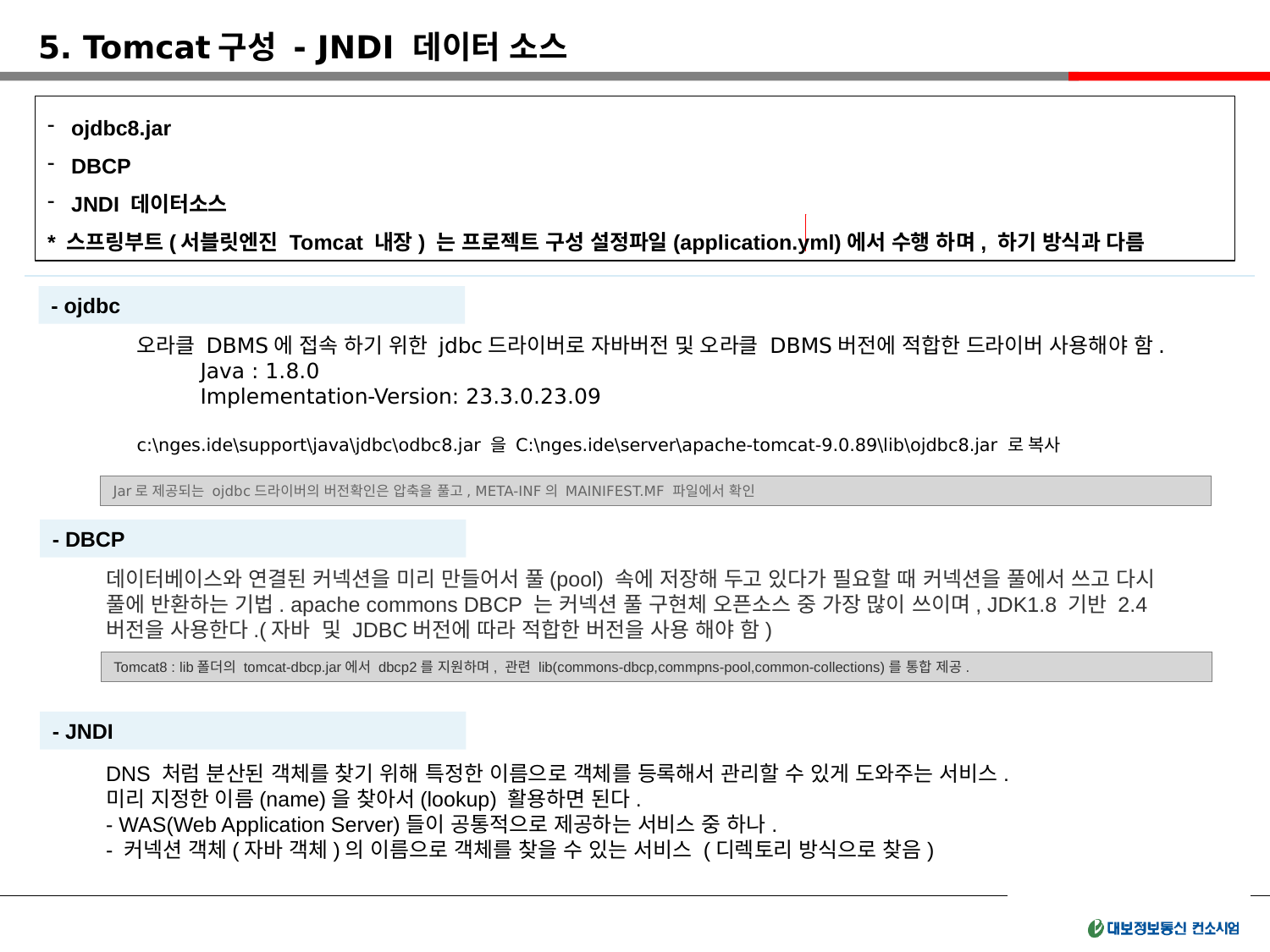

5. Tomcat구성 - JNDI 데이터 소스
ojdbc8.jar
DBCP
JNDI 데이터소스
* 스프링부트(서블릿엔진 Tomcat 내장) 는 프로젝트 구성 설정파일(application.yml)에서 수행 하며, 하기 방식과 다름
- ojdbc
오라클 DBMS에 접속 하기 위한 jdbc드라이버로 자바버전 및 오라클 DBMS버전에 적합한 드라이버 사용해야 함.
Java : 1.8.0
Implementation-Version: 23.3.0.23.09

c:\nges.ide\support\java\jdbc\odbc8.jar 을 C:\nges.ide\server\apache-tomcat-9.0.89\lib\ojdbc8.jar 로 복사
Jar로 제공되는 ojdbc드라이버의 버전확인은 압축을 풀고, META-INF의 MAINIFEST.MF 파일에서 확인
- DBCP
데이터베이스와 연결된 커넥션을 미리 만들어서 풀(pool) 속에 저장해 두고 있다가 필요할 때 커넥션을 풀에서 쓰고 다시 풀에 반환하는 기법. apache commons DBCP 는 커넥션 풀 구현체 오픈소스 중 가장 많이 쓰이며, JDK1.8 기반 2.4버전을 사용한다.(자바  및 JDBC버전에 따라 적합한 버전을 사용 해야 함)
Tomcat8 : lib폴더의 tomcat-dbcp.jar에서 dbcp2를 지원하며, 관련 lib(commons-dbcp,commpns-pool,common-collections)를 통합 제공.
- JNDI
DNS 처럼 분산된 객체를 찾기 위해 특정한 이름으로 객체를 등록해서 관리할 수 있게 도와주는 서비스.
미리 지정한 이름(name)을 찾아서(lookup) 활용하면 된다.
- WAS(Web Application Server)들이 공통적으로 제공하는 서비스 중 하나.
- 커넥션 객체(자바 객체)의 이름으로 객체를 찾을 수 있는 서비스 (디렉토리 방식으로 찾음)